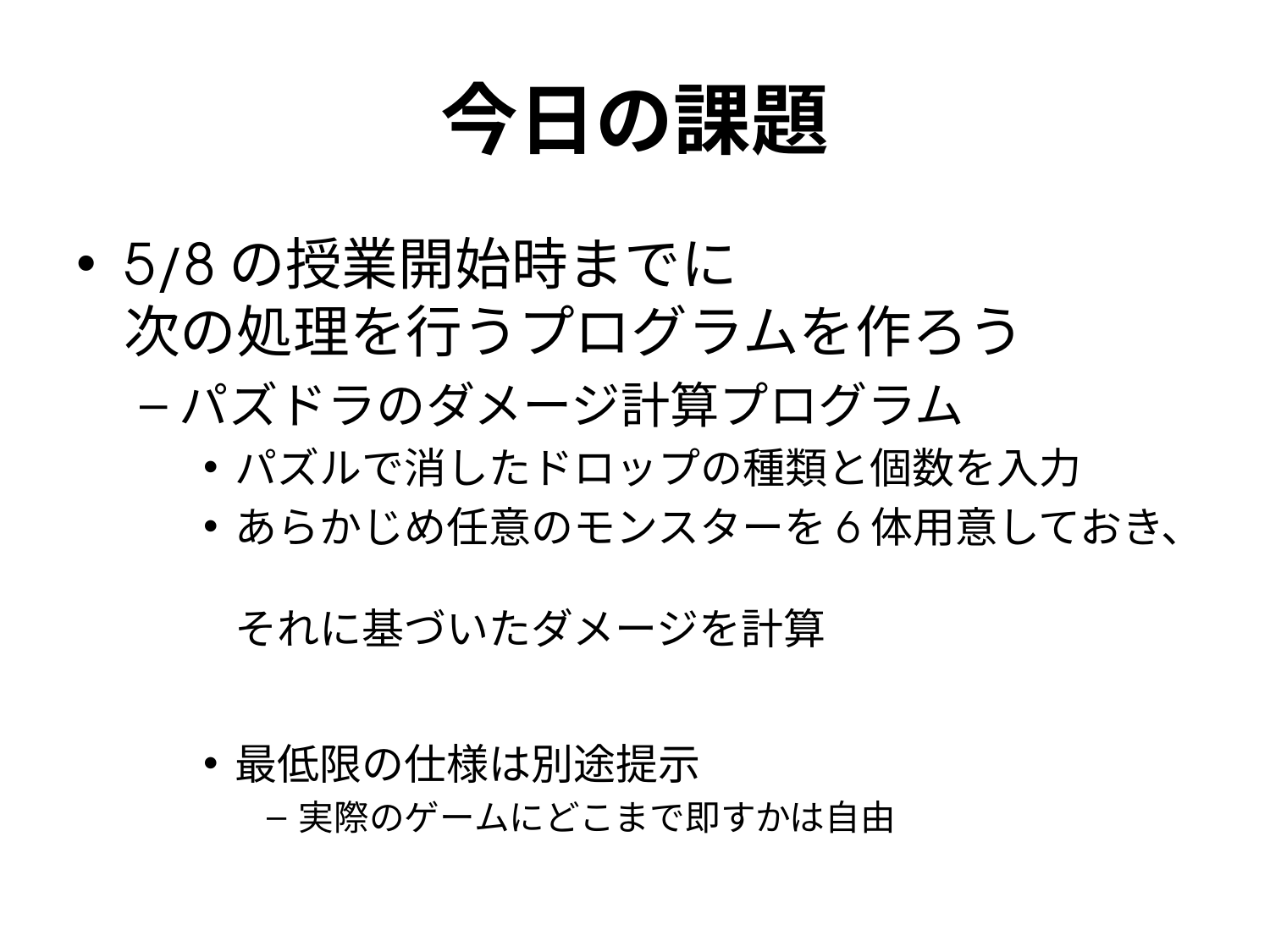

# 今日の課題
5/8の授業開始時までに
次の処理を行うプログラムを作ろう
パズドラのダメージ計算プログラム
パズルで消したドロップの種類と個数を入力
あらかじめ任意のモンスターを6体用意しておき、
それに基づいたダメージを計算

最低限の仕様は別途提示
実際のゲームにどこまで即すかは自由